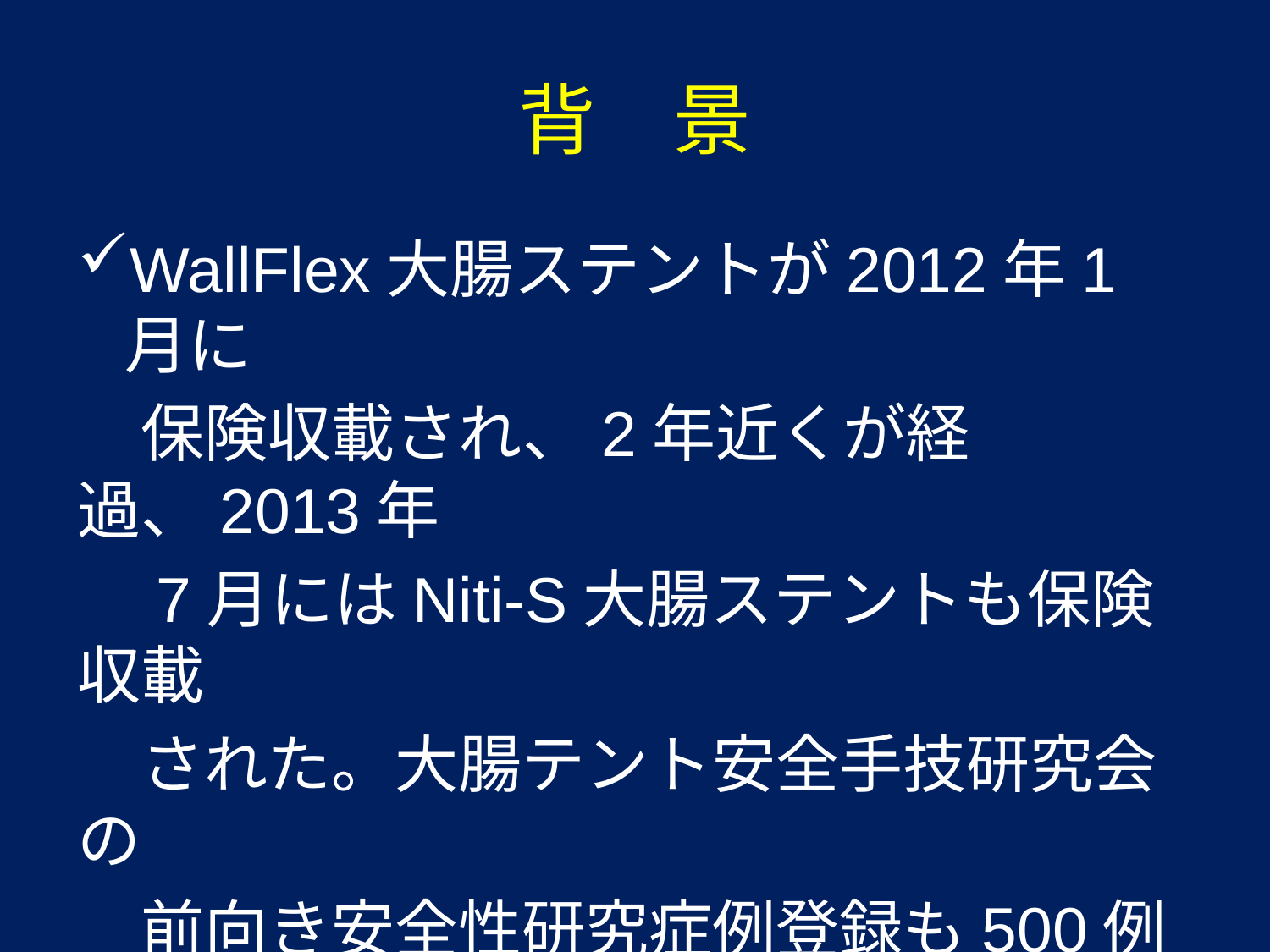

# 背　景
WallFlex大腸ステントが2012年1月に
　保険収載され、2年近くが経過、2013年
　7月にはNiti-S大腸ステントも保険収載
　された。大腸テント安全手技研究会の
　前向き安全性研究症例登録も500例を
　超え、導入されている施設も増加して
　いる。